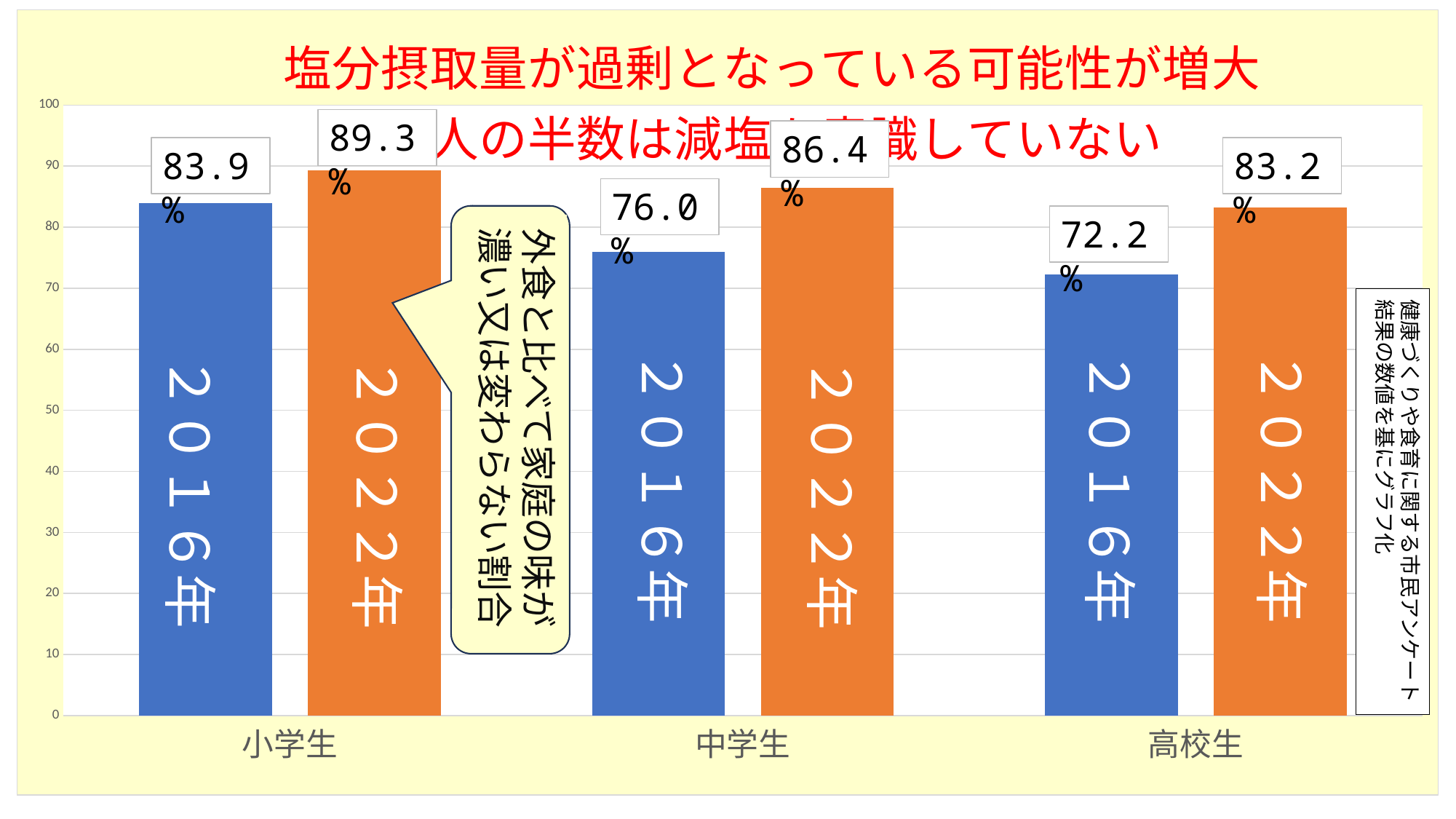

### Chart: 塩分摂取量が過剰となっている可能性が増大
成人の半数は減塩を意識していない

| Category | 濃い、変わらない2016 | 濃い、変わらない2022 |
|---|---|---|
| 小学生 | 83.9 | 89.3 |
| 中学生 | 76.0 | 86.4 |
| 高校生 | 72.2 | 83.2 |
89.3%
86.4%
83.9%
83.2%
76.0%

72.2%
外食と比べて家庭の味が濃い又は変わらない割合
健康づくりや食育に関する市民アンケート結果の数値を基にグラフ化
２０１６年
２０２２年
２０１６年
２０２２年
２０２２年